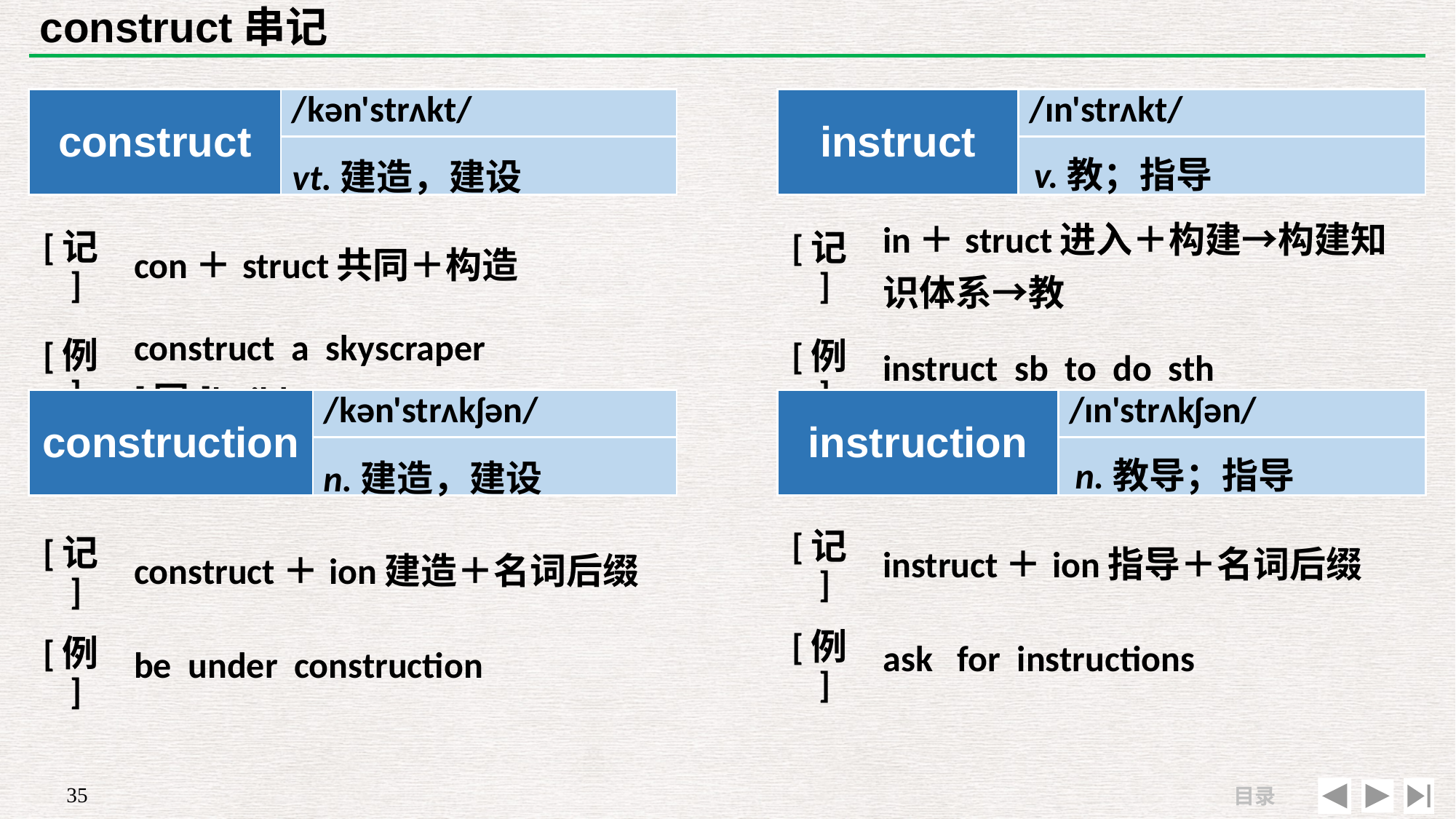

# construct串记

| construct | /kən'strʌkt/ |
| --- | --- |
|  |  |
| instruct | /ɪn'strʌkt/ |
| --- | --- |
|  |  |
v.教；指导
vt.建造，建设
| [记] | in＋struct进入＋构建→构建知识体系→教 |
| --- | --- |
| [例] | instruct sb to do sth |
| [记] | con＋struct共同＋构造 |
| --- | --- |
| [例] | construct a skyscraper　[同]build |
| construction | /kən'strʌkʃən/ |
| --- | --- |
|  |  |
| instruction | /ɪn'strʌkʃən/ |
| --- | --- |
|  |  |
n.教导；指导
n.建造，建设
| [记] | instruct＋ion指导＋名词后缀 |
| --- | --- |
| [例] | ask for instructions |
| [记] | construct＋ion建造＋名词后缀 |
| --- | --- |
| [例] | be under construction |